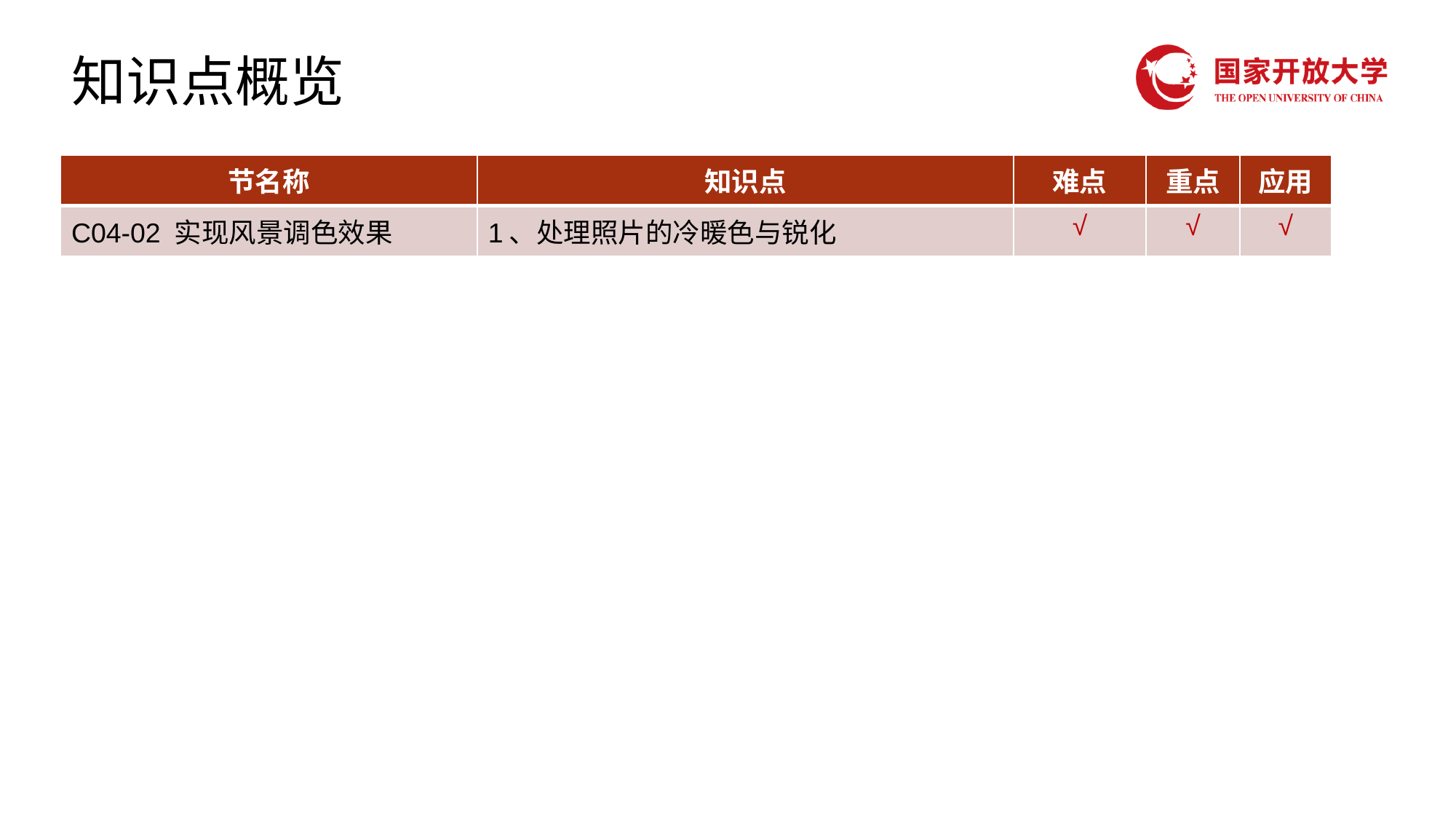

# 知识点概览
| 节名称 | 知识点 | 难点 | 重点 | 应用 |
| --- | --- | --- | --- | --- |
| C04-02 实现风景调色效果 | 1、处理照片的冷暖色与锐化 | √ | √ | √ |